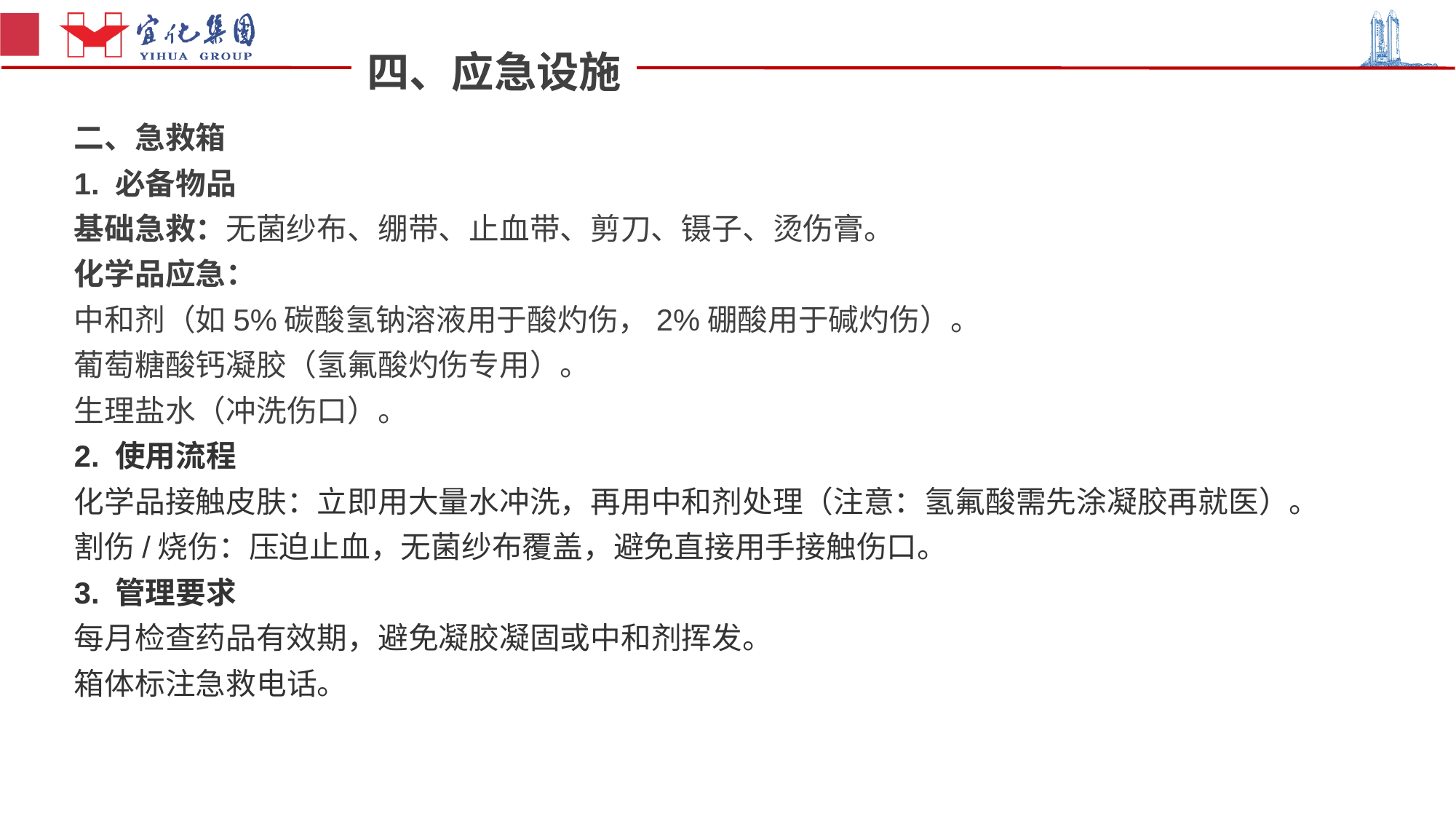

四、应急设施
二、急救箱
1. 必备物品
基础急救：无菌纱布、绷带、止血带、剪刀、镊子、烫伤膏。
化学品应急：
中和剂（如5%碳酸氢钠溶液用于酸灼伤，2%硼酸用于碱灼伤）。
葡萄糖酸钙凝胶（氢氟酸灼伤专用）。
生理盐水（冲洗伤口）。
2. 使用流程
化学品接触皮肤：立即用大量水冲洗，再用中和剂处理（注意：氢氟酸需先涂凝胶再就医）。
割伤/烧伤：压迫止血，无菌纱布覆盖，避免直接用手接触伤口。
3. 管理要求
每月检查药品有效期，避免凝胶凝固或中和剂挥发。
箱体标注急救电话。